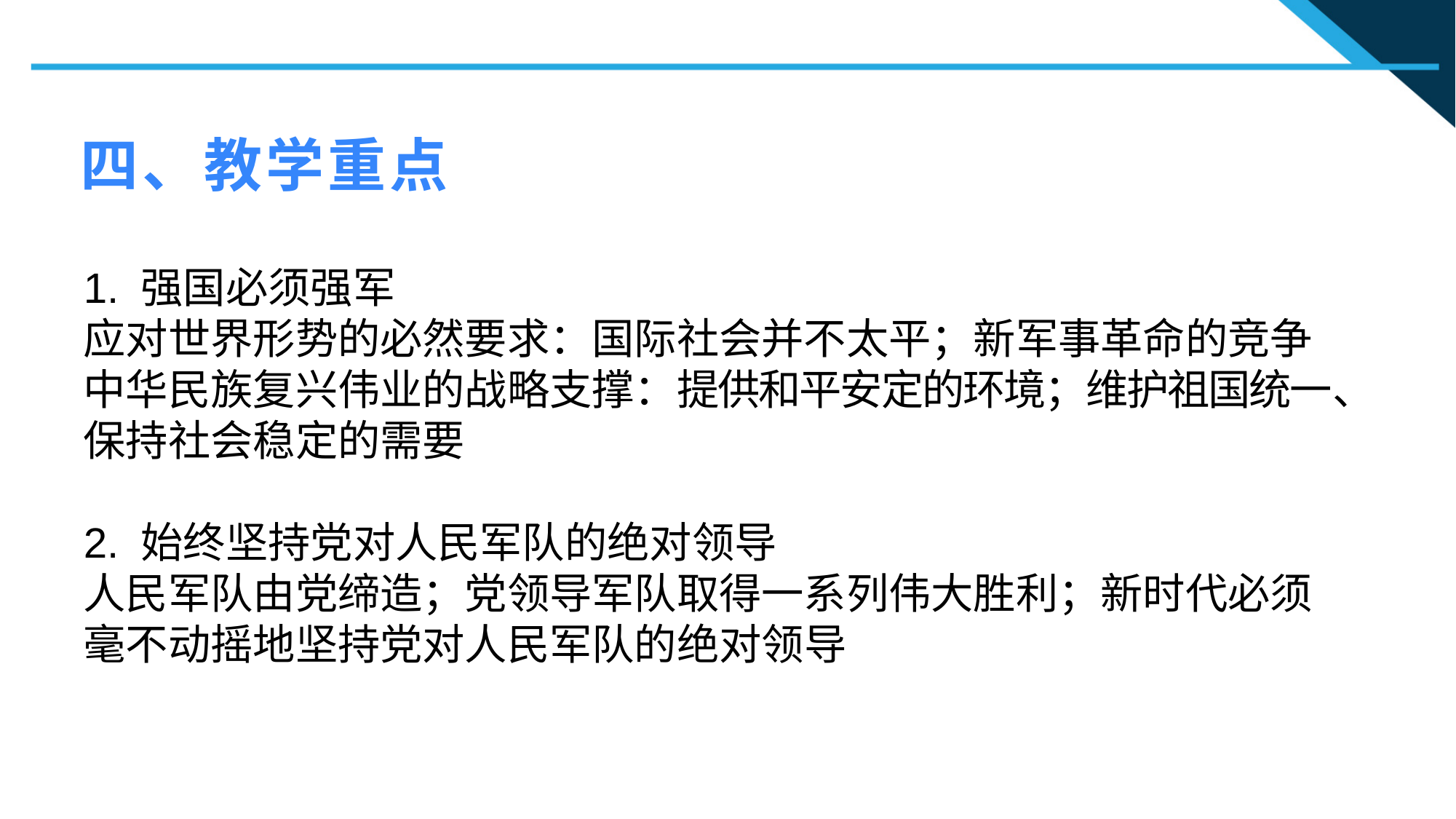

四、教学重点
1. 强国必须强军
应对世界形势的必然要求：国际社会并不太平；新军事革命的竞争
中华民族复兴伟业的战略支撑：提供和平安定的环境；维护祖国统一、保持社会稳定的需要

2. 始终坚持党对人民军队的绝对领导
人民军队由党缔造；党领导军队取得一系列伟大胜利；新时代必须毫不动摇地坚持党对人民军队的绝对领导